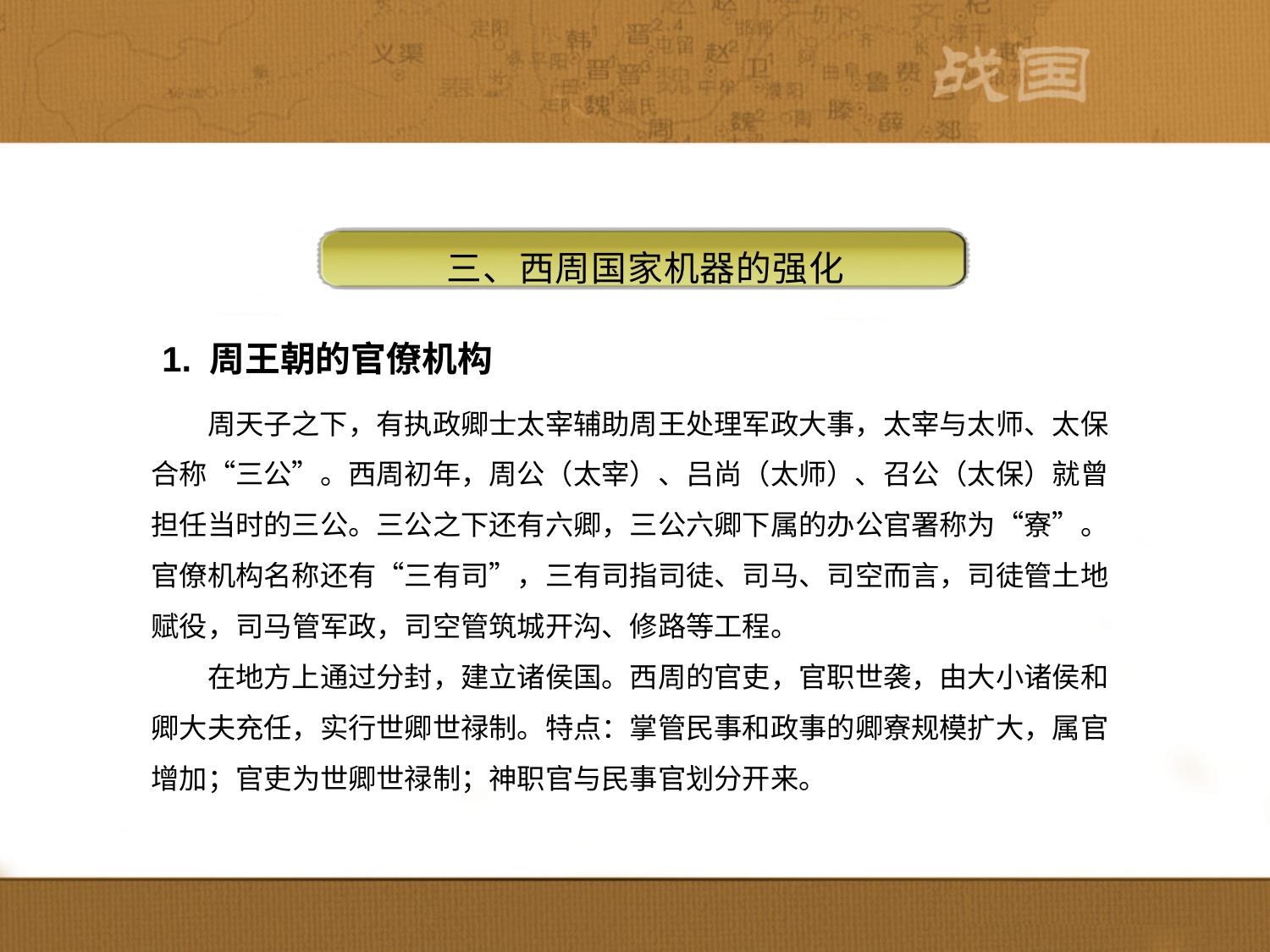

三、西周国家机器的强化
1. 周王朝的官僚机构
　　周天子之下，有执政卿士太宰辅助周王处理军政大事，太宰与太师、太保合称“三公”。西周初年，周公（太宰）、吕尚（太师）、召公（太保）就曾担任当时的三公。三公之下还有六卿，三公六卿下属的办公官署称为“寮”。官僚机构名称还有“三有司”，三有司指司徒、司马、司空而言，司徒管土地赋役，司马管军政，司空管筑城开沟、修路等工程。
　　在地方上通过分封，建立诸侯国。西周的官吏，官职世袭，由大小诸侯和卿大夫充任，实行世卿世禄制。特点：掌管民事和政事的卿寮规模扩大，属官增加；官吏为世卿世禄制；神职官与民事官划分开来。